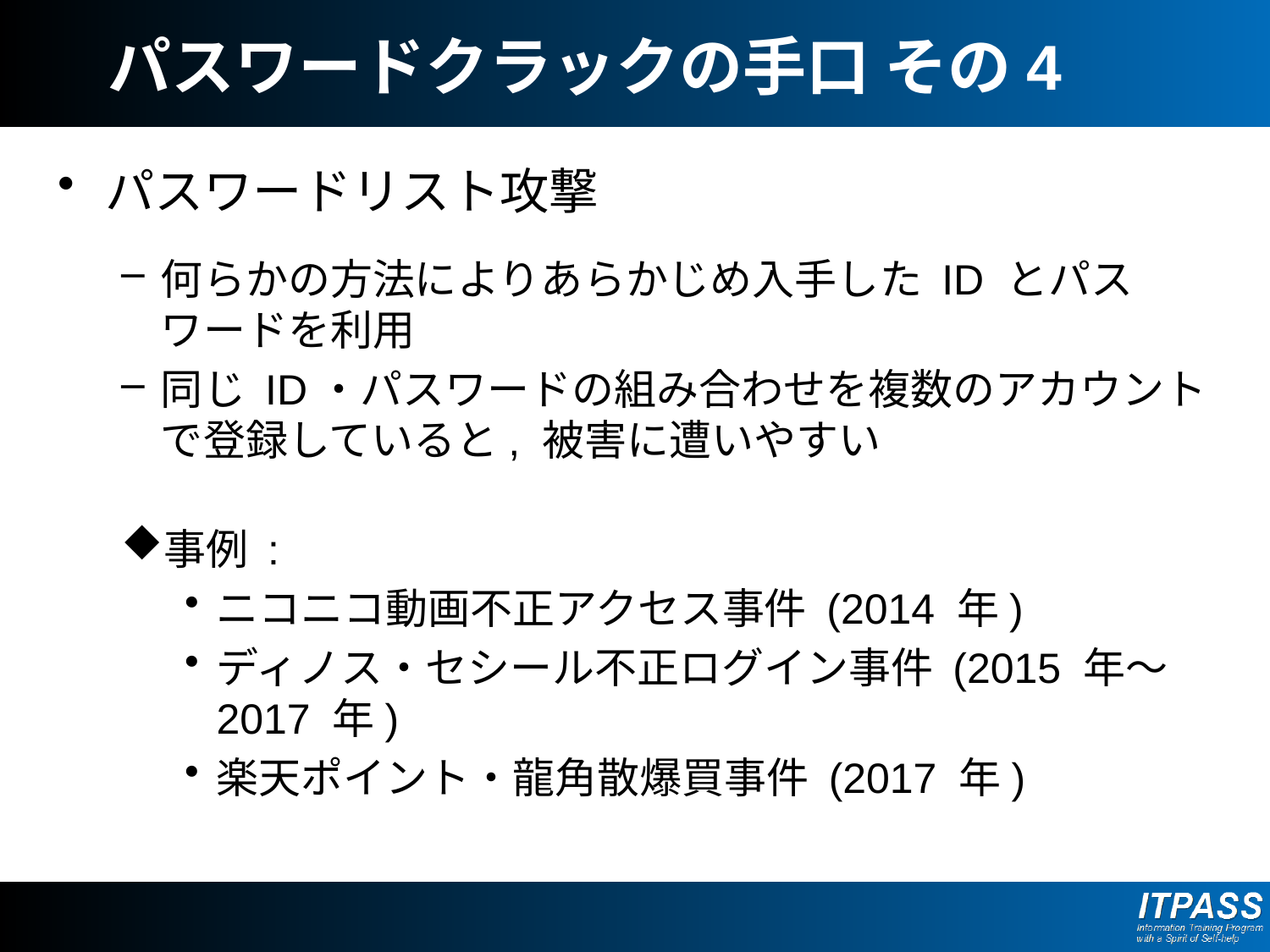

# パスワードクラックの手口 その4
パスワードリスト攻撃

何らかの方法によりあらかじめ入手した ID とパスワードを利用
同じ ID・パスワードの組み合わせを複数のアカウントで登録していると, 被害に遭いやすい

事例 :
ニコニコ動画不正アクセス事件 (2014 年)
ディノス・セシール不正ログイン事件 (2015 年～2017 年)
楽天ポイント・龍角散爆買事件 (2017 年)